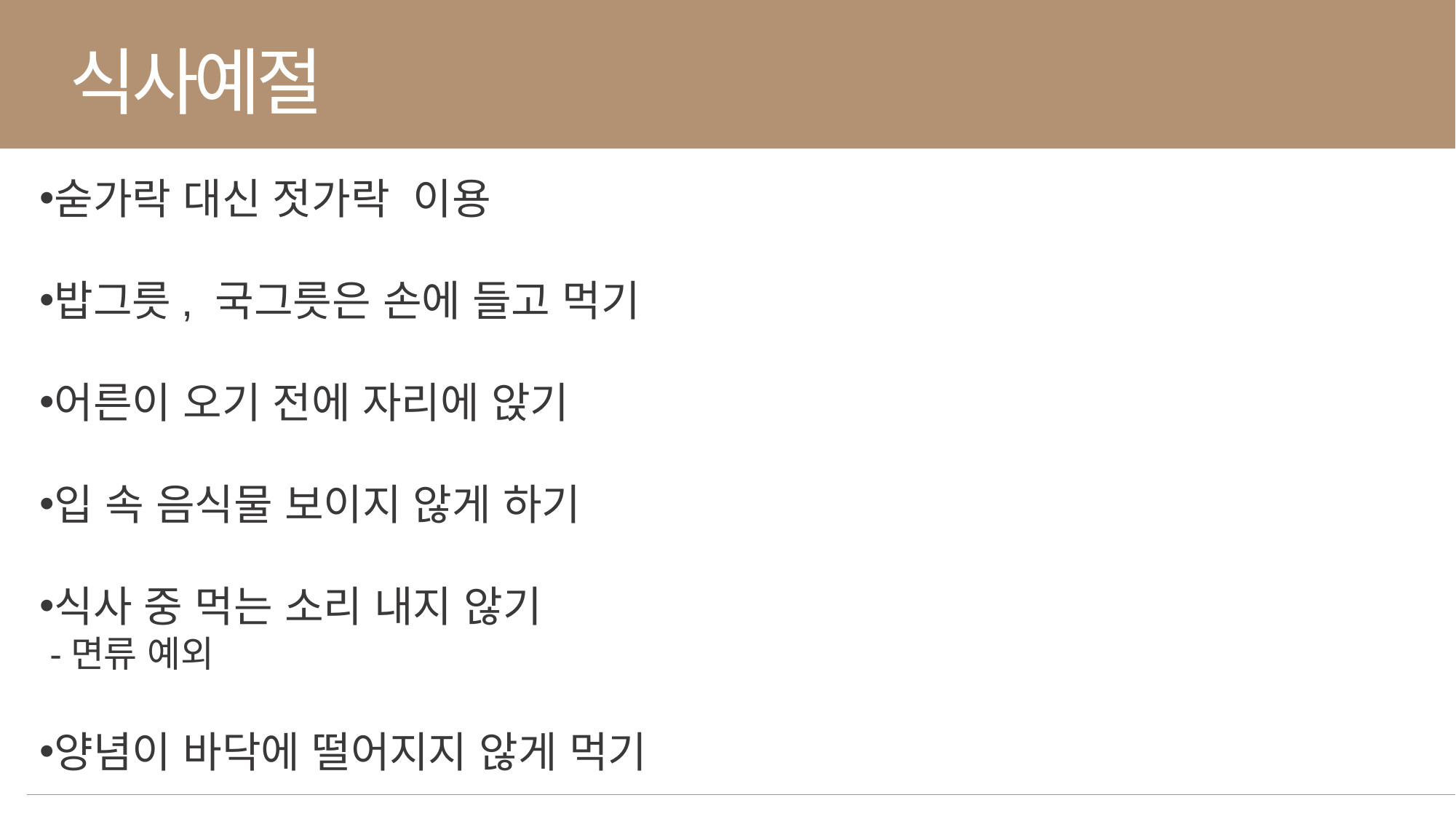

식사예절
숟가락 대신 젓가락  이용

밥그릇, 국그릇은 손에 들고 먹기

어른이 오기 전에 자리에 앉기

입 속 음식물 보이지 않게 하기

식사 중 먹는 소리 내지 않기
 -면류 예외

양념이 바닥에 떨어지지 않게 먹기